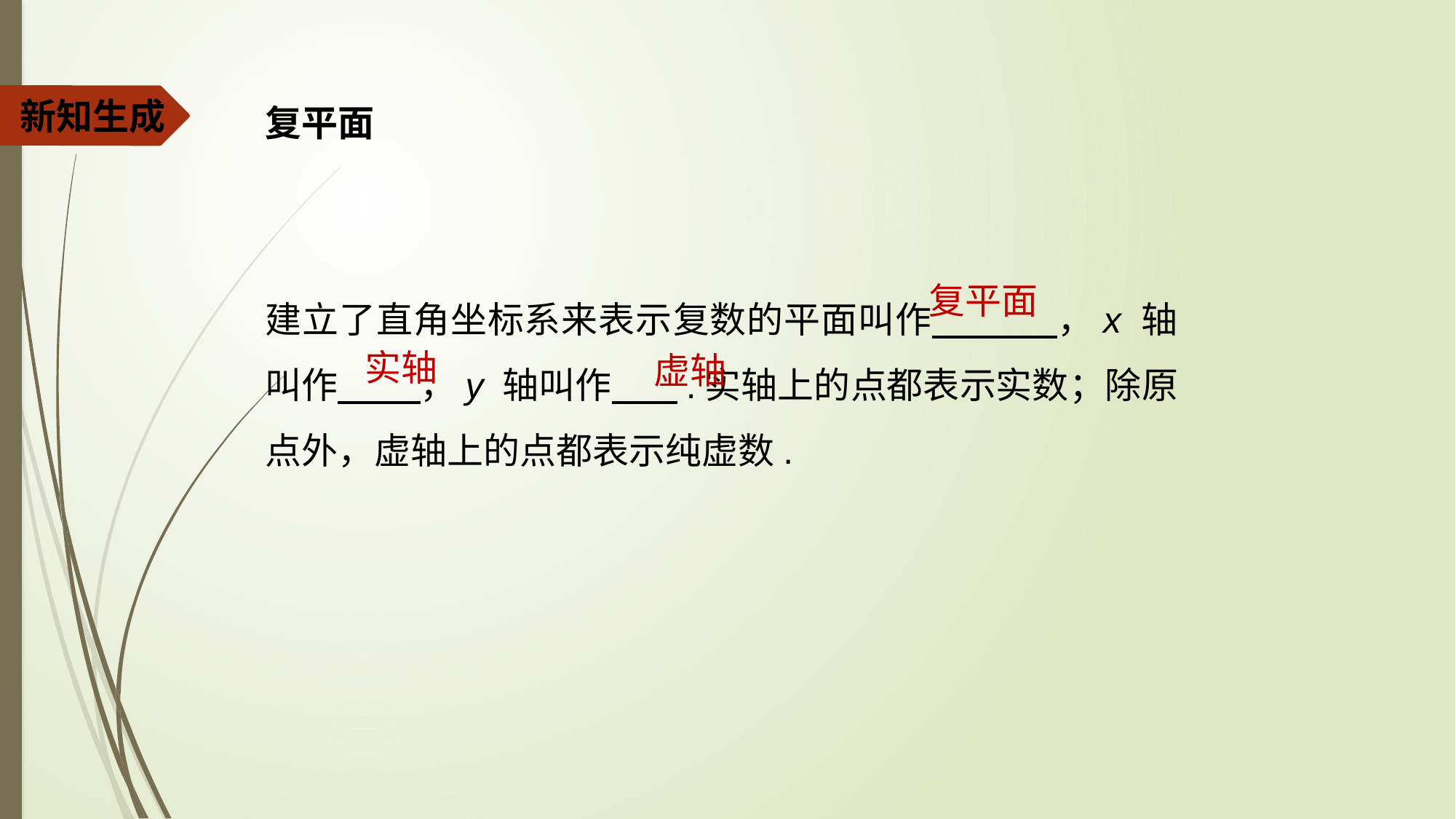

复平面

建立了直角坐标系来表示复数的平面叫作              ，x 轴叫作          ，y 轴叫作        .实轴上的点都表示实数；除原点外，虚轴上的点都表示纯虚数.
新知生成
复平面
实轴
虚轴